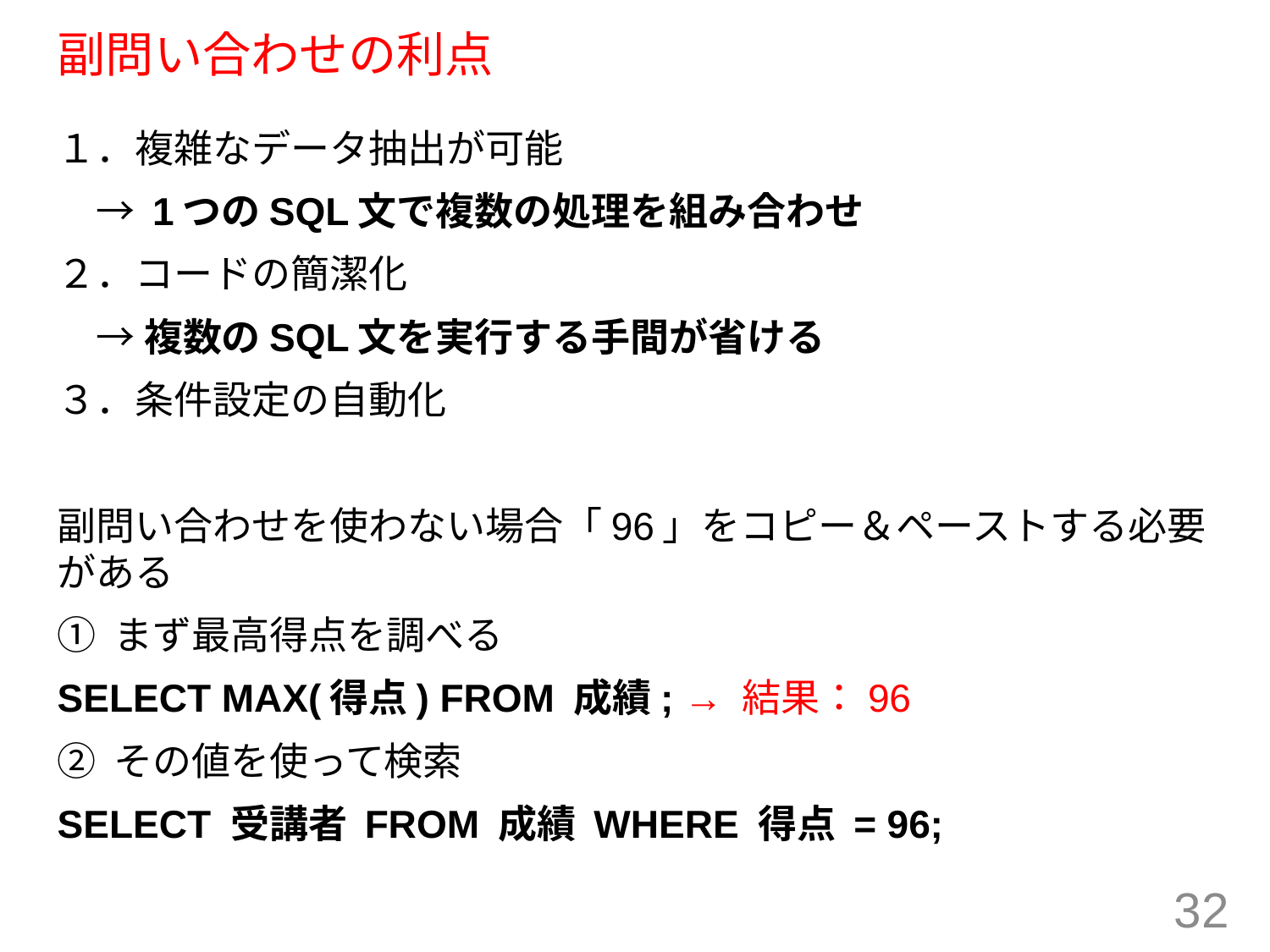

# 副問い合わせの利点
１．複雑なデータ抽出が可能
　→ 1つのSQL文で複数の処理を組み合わせ
２．コードの簡潔化
　→ 複数のSQL文を実行する手間が省ける
３．条件設定の自動化

副問い合わせを使わない場合「96」をコピー＆ペーストする必要がある
① まず最高得点を調べる
SELECT MAX(得点) FROM 成績; → 結果：96
② その値を使って検索
SELECT 受講者 FROM 成績 WHERE 得点 = 96;

32